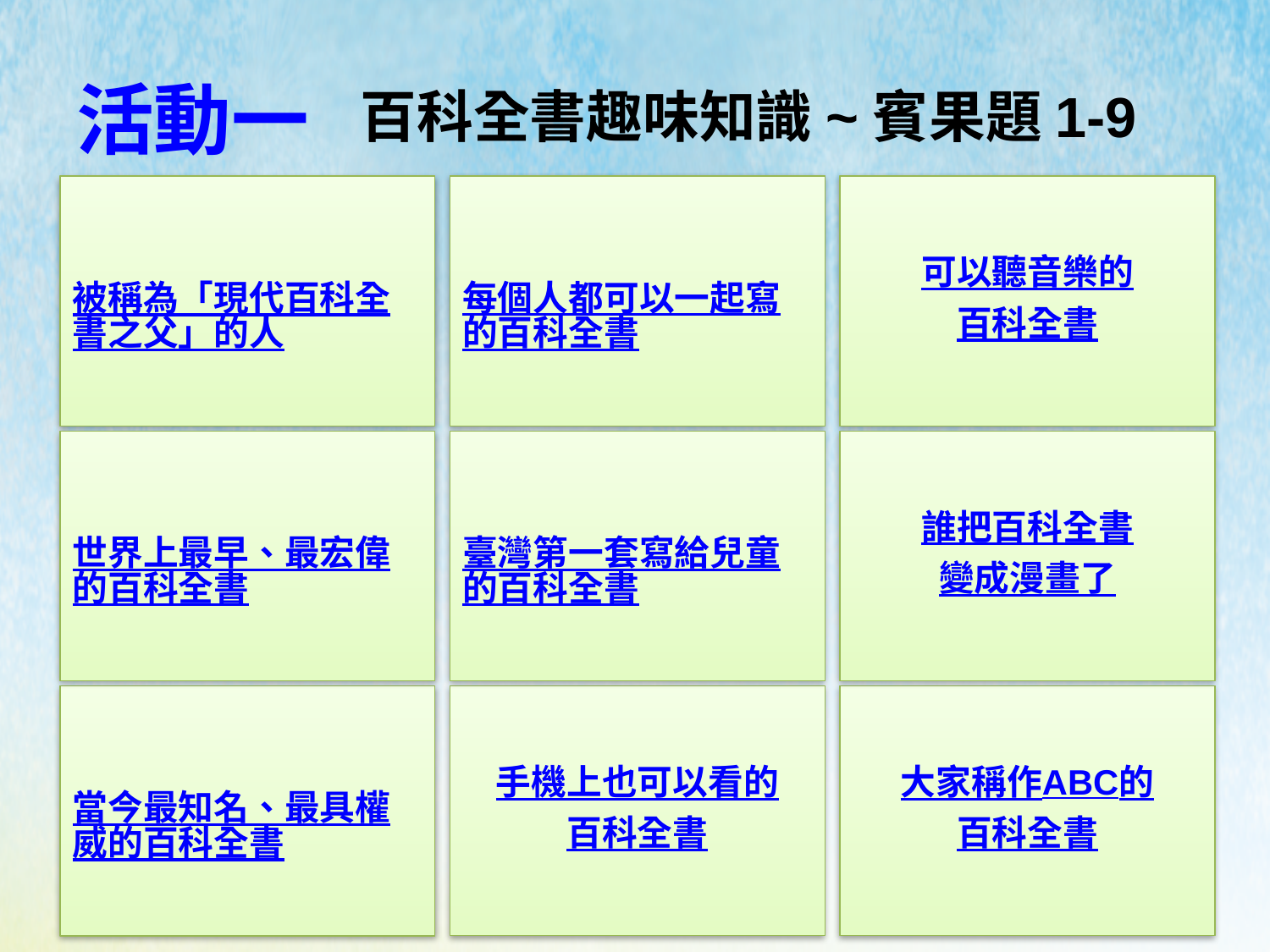

# 活動一
百科全書趣味知識~賓果題1-9
每個人都可以一起寫的百科全書
可以聽音樂的
百科全書
被稱為「現代百科全書之父」的人
臺灣第一套寫給兒童的百科全書
誰把百科全書
變成漫畫了
世界上最早、最宏偉的百科全書
手機上也可以看的
百科全書
大家稱作ABC的
百科全書
當今最知名、最具權威的百科全書